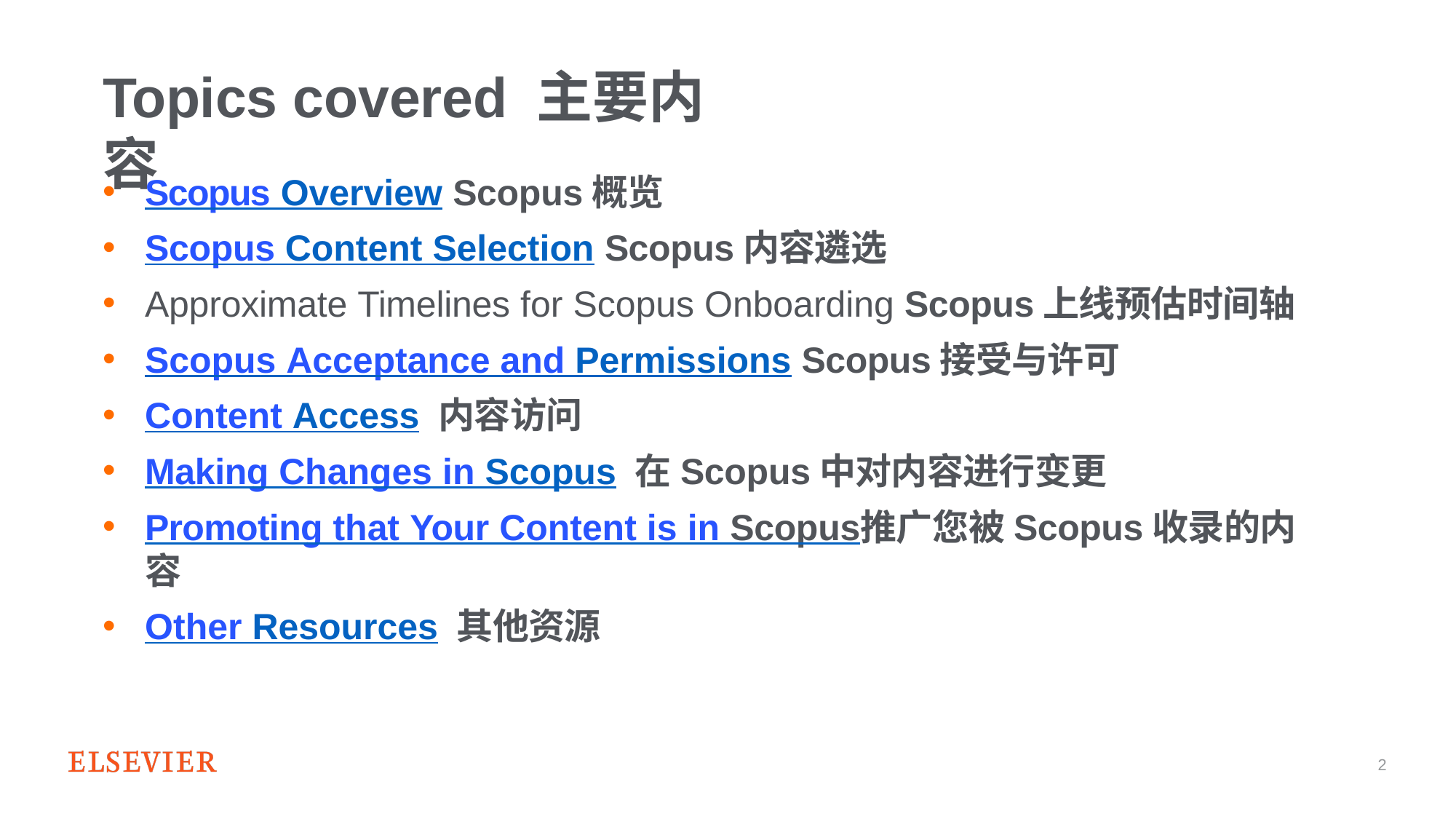

# Topics covered 主要内容
Scopus Overview Scopus概览
Scopus Content Selection Scopus内容遴选
Approximate Timelines for Scopus Onboarding Scopus上线预估时间轴
Scopus Acceptance and Permissions Scopus接受与许可
Content Access 内容访问
Making Changes in Scopus 在Scopus中对内容进行变更
Promoting that Your Content is in Scopus推广您被Scopus收录的内容
Other Resources 其他资源
2